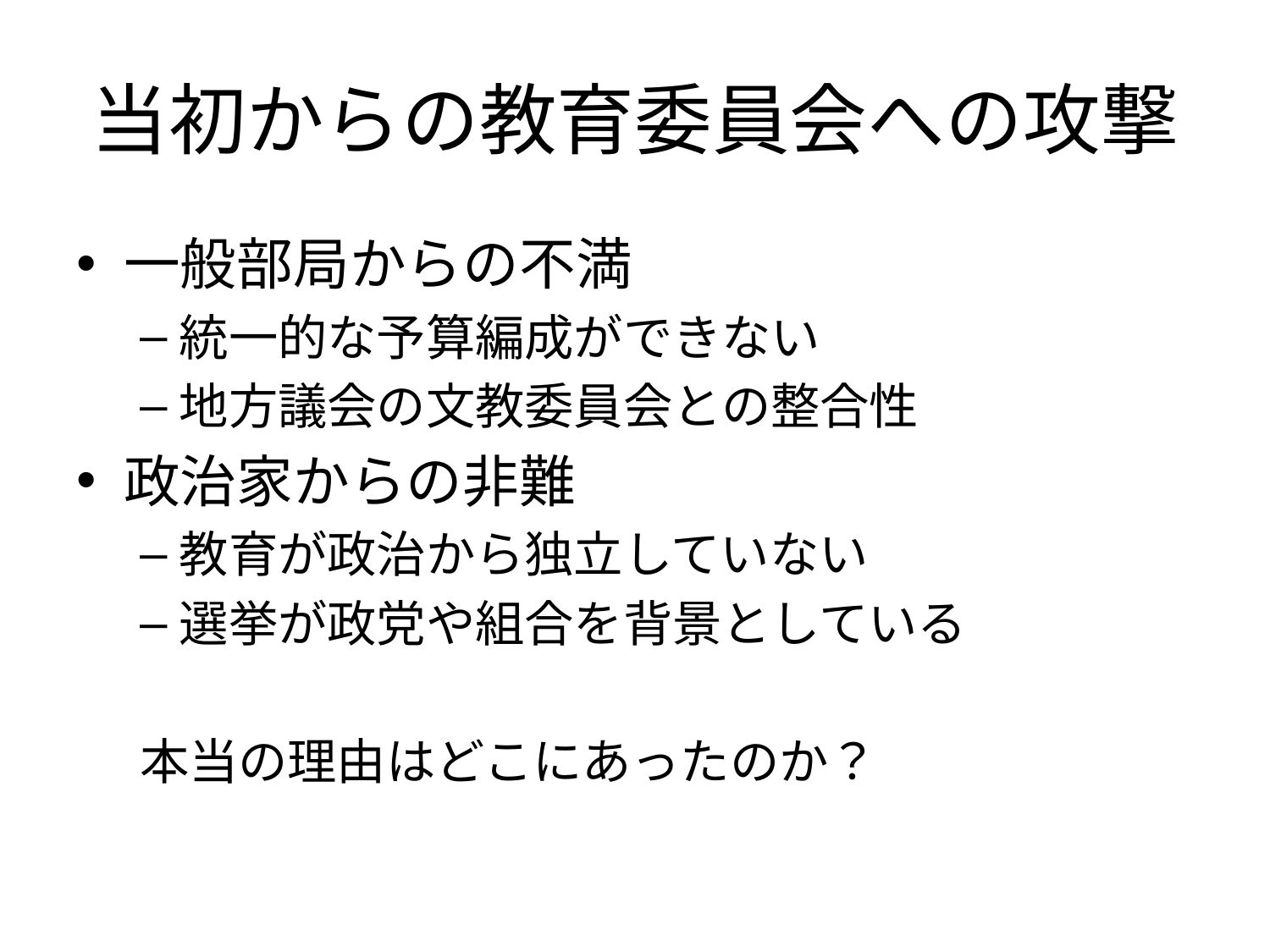

# 当初からの教育委員会への攻撃
一般部局からの不満
統一的な予算編成ができない
地方議会の文教委員会との整合性
政治家からの非難
教育が政治から独立していない
選挙が政党や組合を背景としている

本当の理由はどこにあったのか？